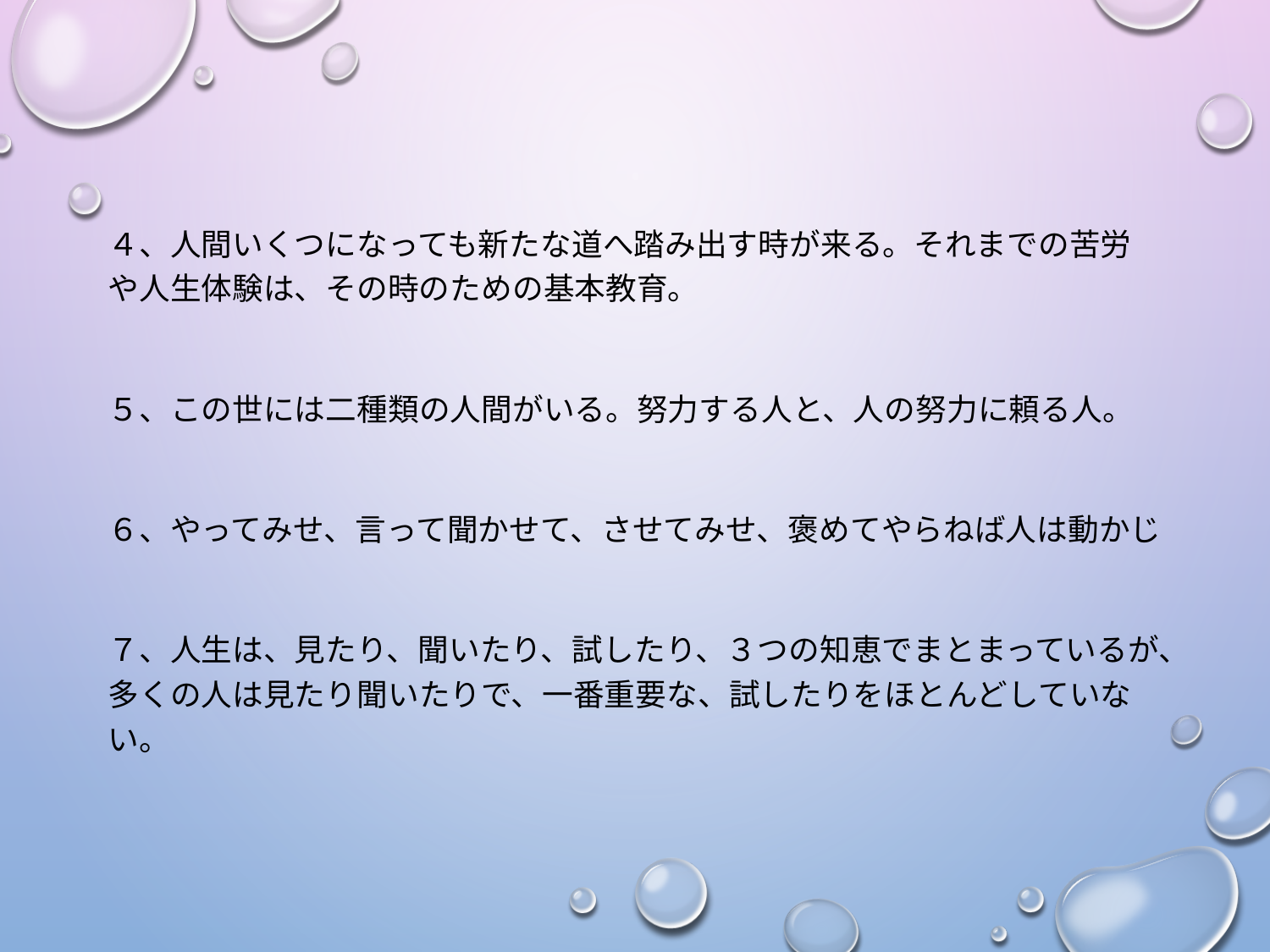

４、人間いくつになっても新たな道へ踏み出す時が来る。それまでの苦労や人生体験は、その時のための基本教育。

５、この世には二種類の人間がいる。努力する人と、人の努力に頼る人。

６、やってみせ、言って聞かせて、させてみせ、褒めてやらねば人は動かじ

７、人生は、見たり、聞いたり、試したり、３つの知恵でまとまっているが、多くの人は見たり聞いたりで、一番重要な、試したりをほとんどしていない。